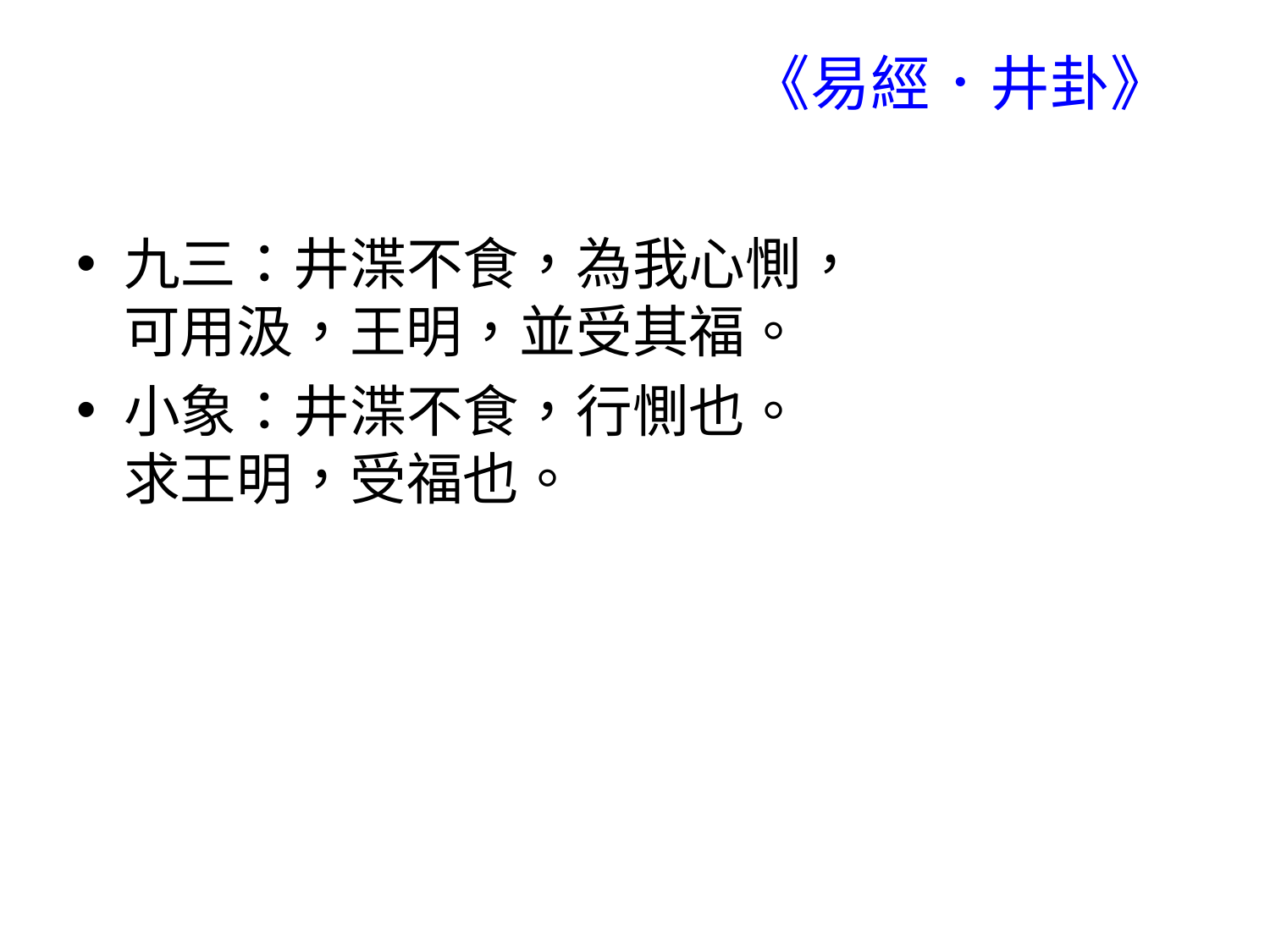

# 《易經．井卦》
九三：井渫不食，為我心惻，                         可用汲，王明，並受其福。
小象：井渫不食，行惻也。                             求王明，受福也。